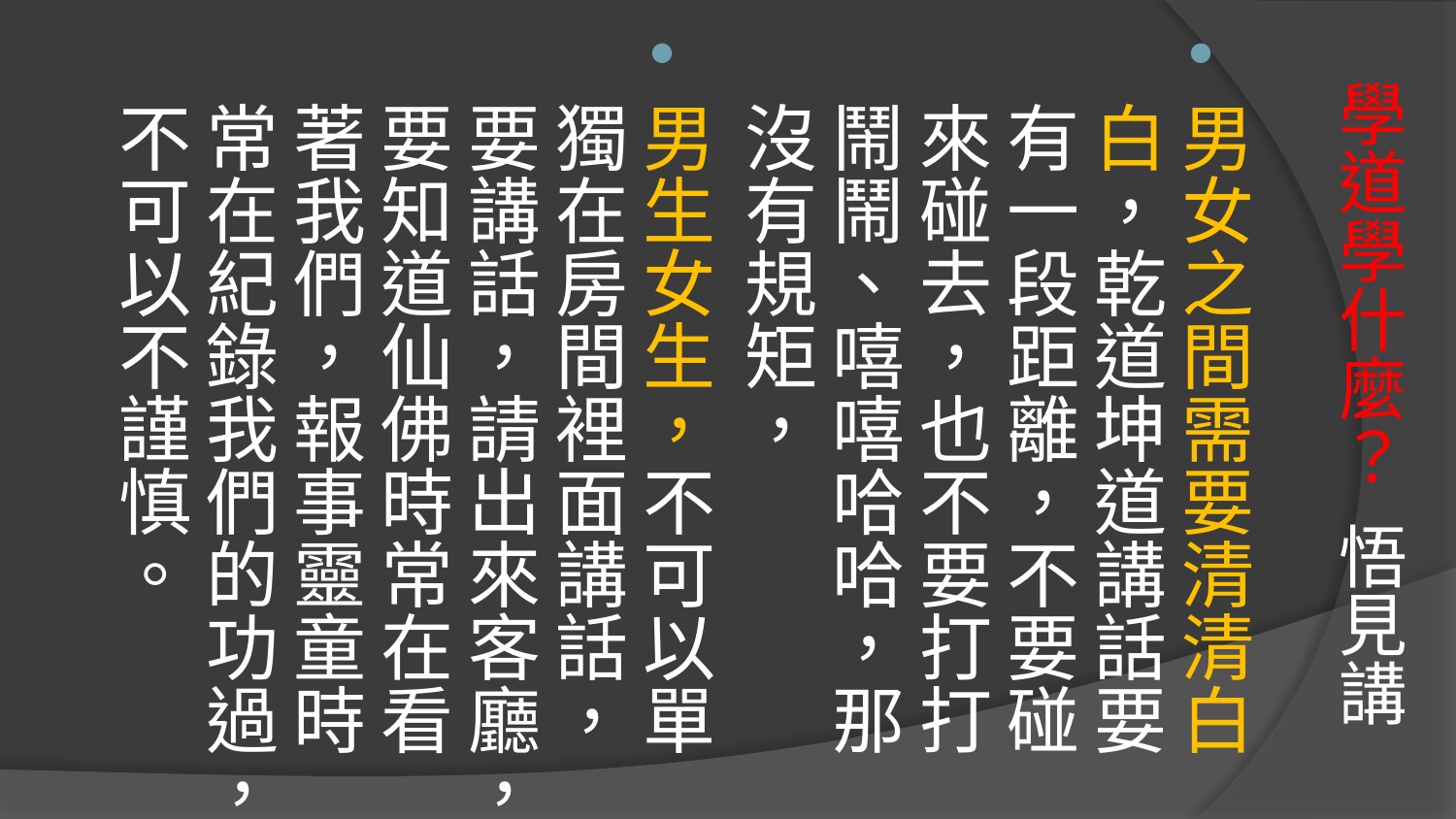

男女之間需要清清白白，乾道坤道講話要有一段距離，不要碰來碰去，也不要打打鬧鬧、嘻嘻哈哈，那沒有規矩，
男生女生，不可以單獨在房間裡面講話，要講話，請出來客廳，要知道仙佛時常在看著我們，報事靈童時常在紀錄我們的功過，不可以不謹慎。

# 學道學什麼？  悟見講